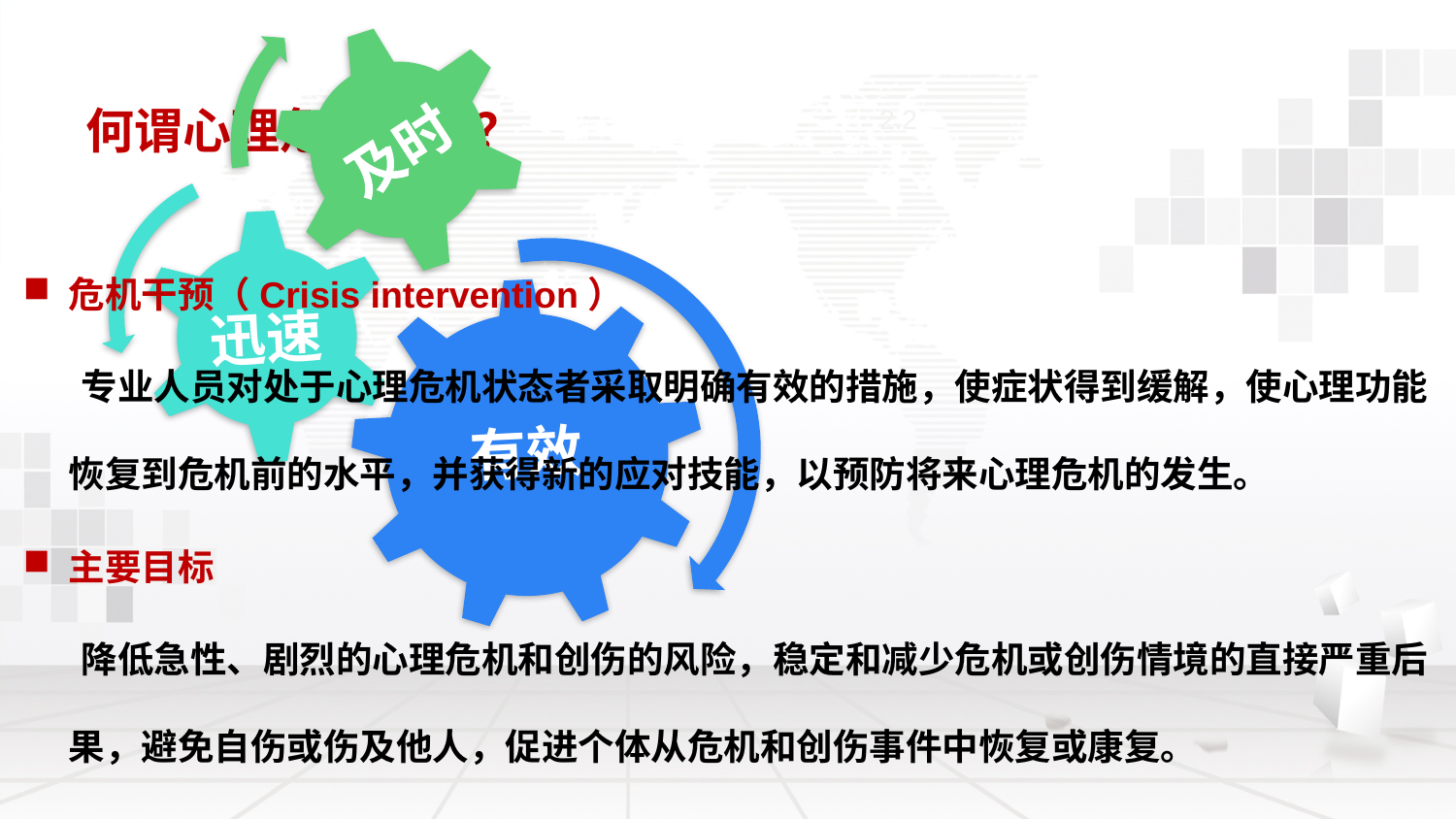

有效
迅速
及时
何谓心理危机干预？
2.2 为什么会有压力？
危机干预（Crisis intervention）
      专业人员对处于心理危机状态者采取明确有效的措施，使症状得到缓解，使心理功能恢复到危机前的水平，并获得新的应对技能，以预防将来心理危机的发生。
主要目标
      降低急性、剧烈的心理危机和创伤的风险，稳定和减少危机或创伤情境的直接严重后果，避免自伤或伤及他人，促进个体从危机和创伤事件中恢复或康复。